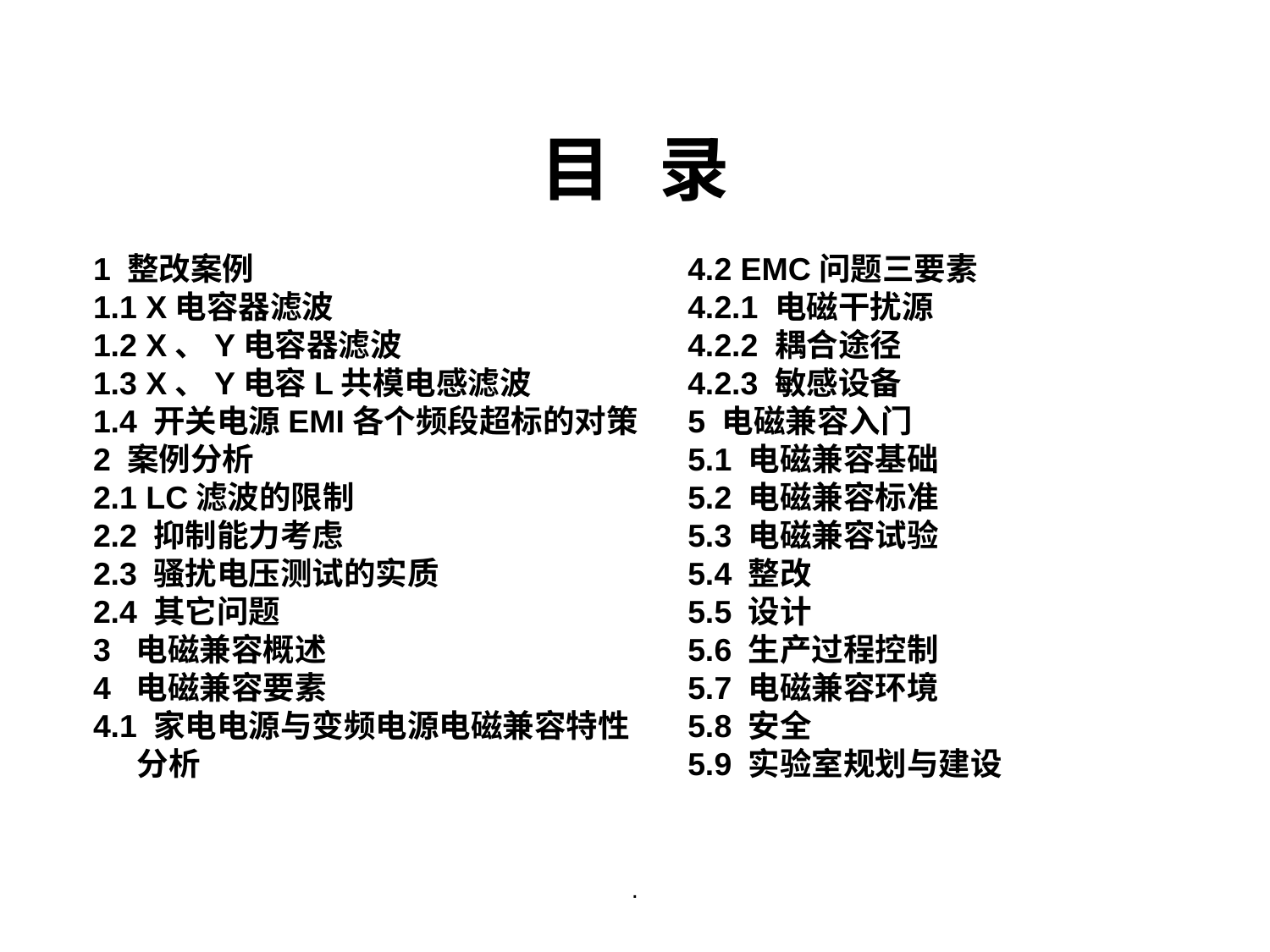

目   录
4.2 EMC问题三要素
4.2.1 电磁干扰源
4.2.2 耦合途径
4.2.3 敏感设备
5 电磁兼容入门
5.1 电磁兼容基础
5.2 电磁兼容标准
5.3 电磁兼容试验
5.4 整改
5.5 设计
5.6 生产过程控制
5.7 电磁兼容环境
5.8 安全
5.9 实验室规划与建设

1 整改案例
1.1 X电容器滤波
1.2 X、Y电容器滤波
1.3 X、Y电容L共模电感滤波
1.4 开关电源EMI各个频段超标的对策
2 案例分析
2.1 LC滤波的限制
2.2 抑制能力考虑
2.3 骚扰电压测试的实质
2.4 其它问题
3  电磁兼容概述
4  电磁兼容要素
4.1 家电电源与变频电源电磁兼容特性
     分析

.
2